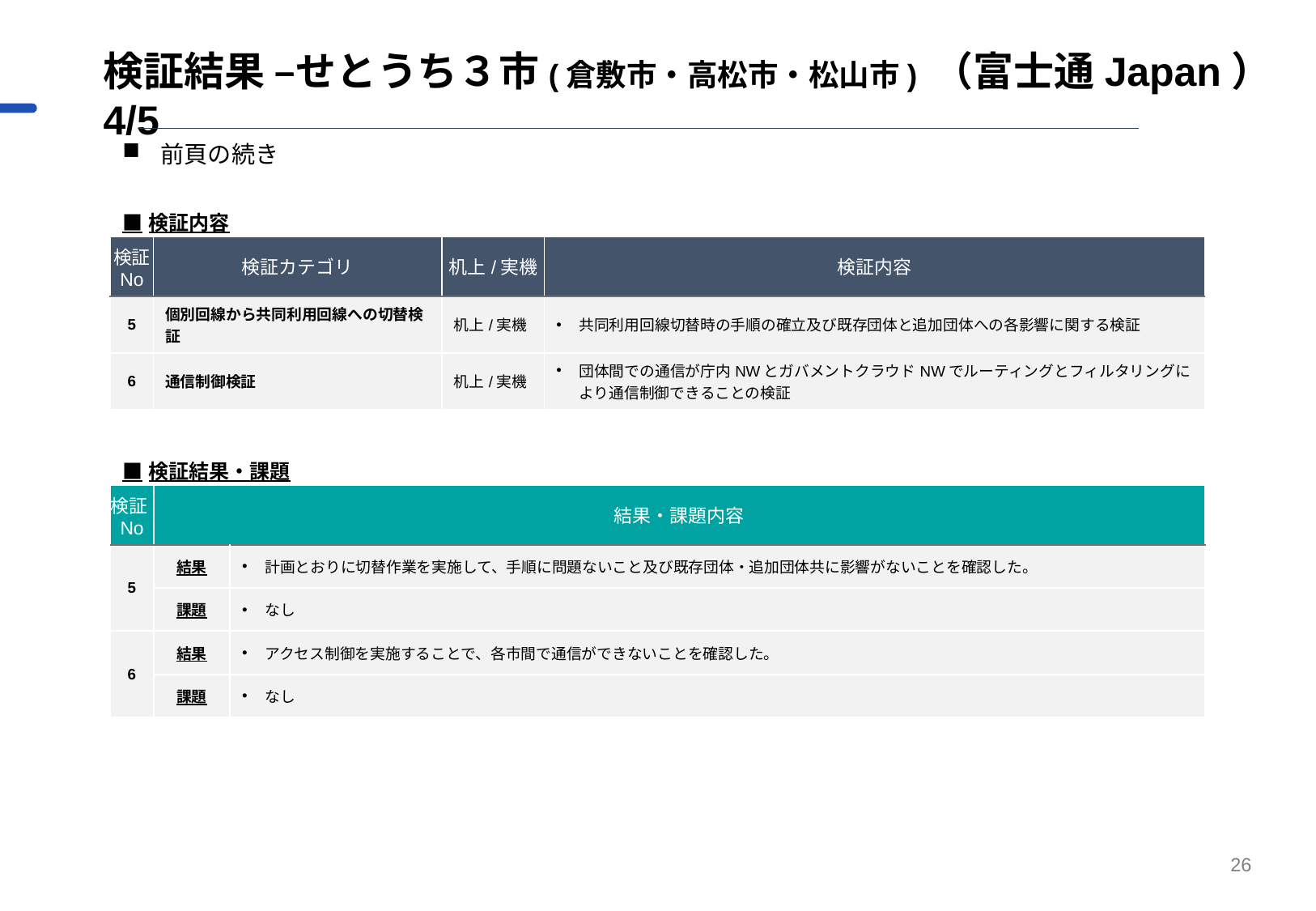

検証結果 –せとうち３市(倉敷市・高松市・松山市) （富士通Japan）4/5
前頁の続き

| ■検証内容 | ■検証内容 |  |  |
| --- | --- | --- | --- |
| 検証 No | 検証カテゴリ | 机上/実機 | 検証内容 |
| 5 | 個別回線から共同利用回線への切替検証 | 机上/実機 | 共同利用回線切替時の手順の確立及び既存団体と追加団体への各影響に関する検証 |
| 6 | 通信制御検証 | 机上/実機 | 団体間での通信が庁内NWとガバメントクラウドNWでルーティングとフィルタリングにより通信制御できることの検証 |
| ■検証結果・課題 |  |  |
| --- | --- | --- |
| 検証No | 結果・課題内容 | 結果・課題内容 |
| 5 | 結果 | 計画とおりに切替作業を実施して、手順に問題ないこと及び既存団体・追加団体共に影響がないことを確認した。 |
|  | 課題 | なし |
| 6 | 結果 | アクセス制御を実施することで、各市間で通信ができないことを確認した。 |
|  | 課題 | なし |
26